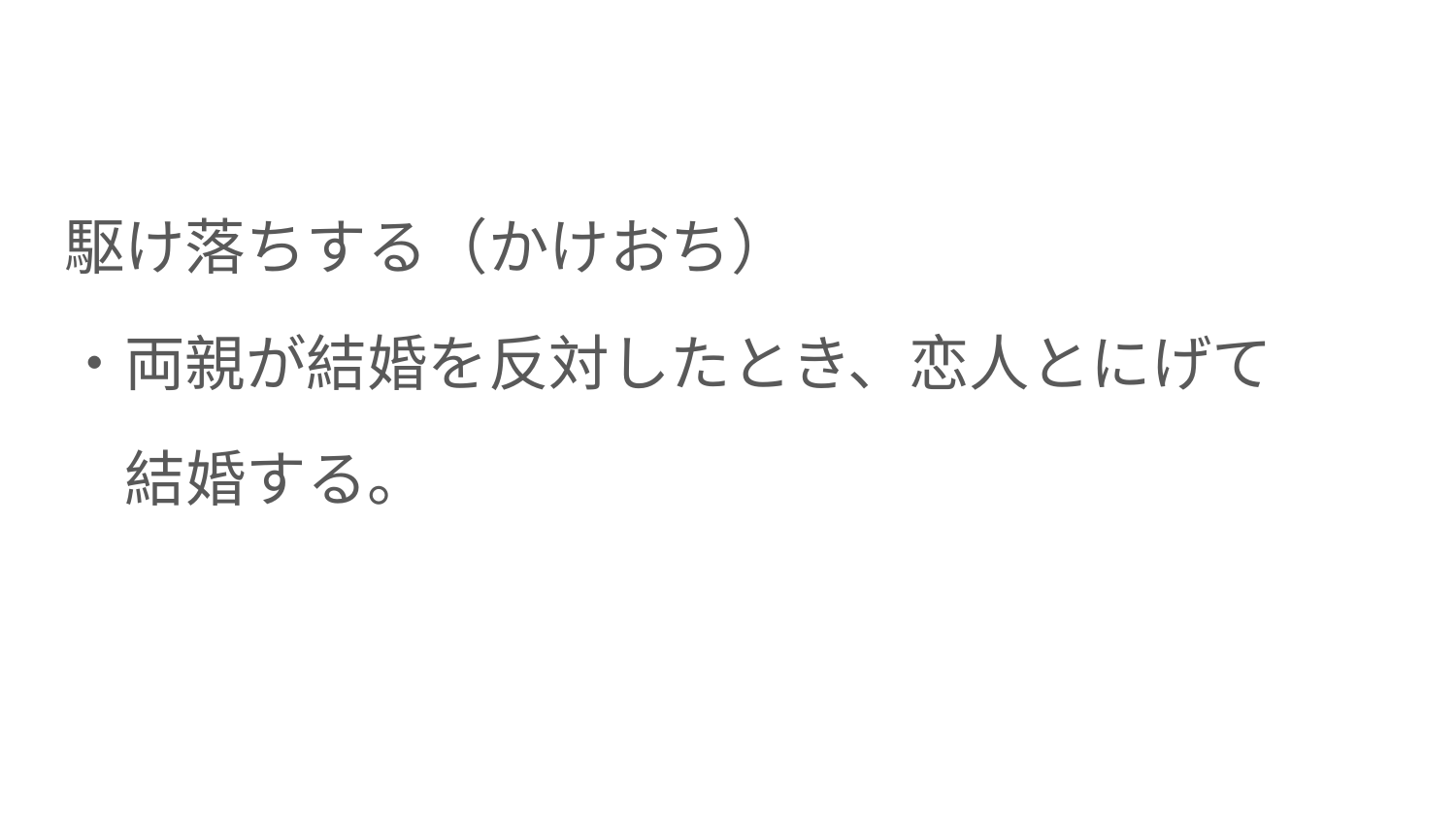

#
駆け落ちする（かけおち）
・両親が結婚を反対したとき、恋人とにげて
　結婚する。